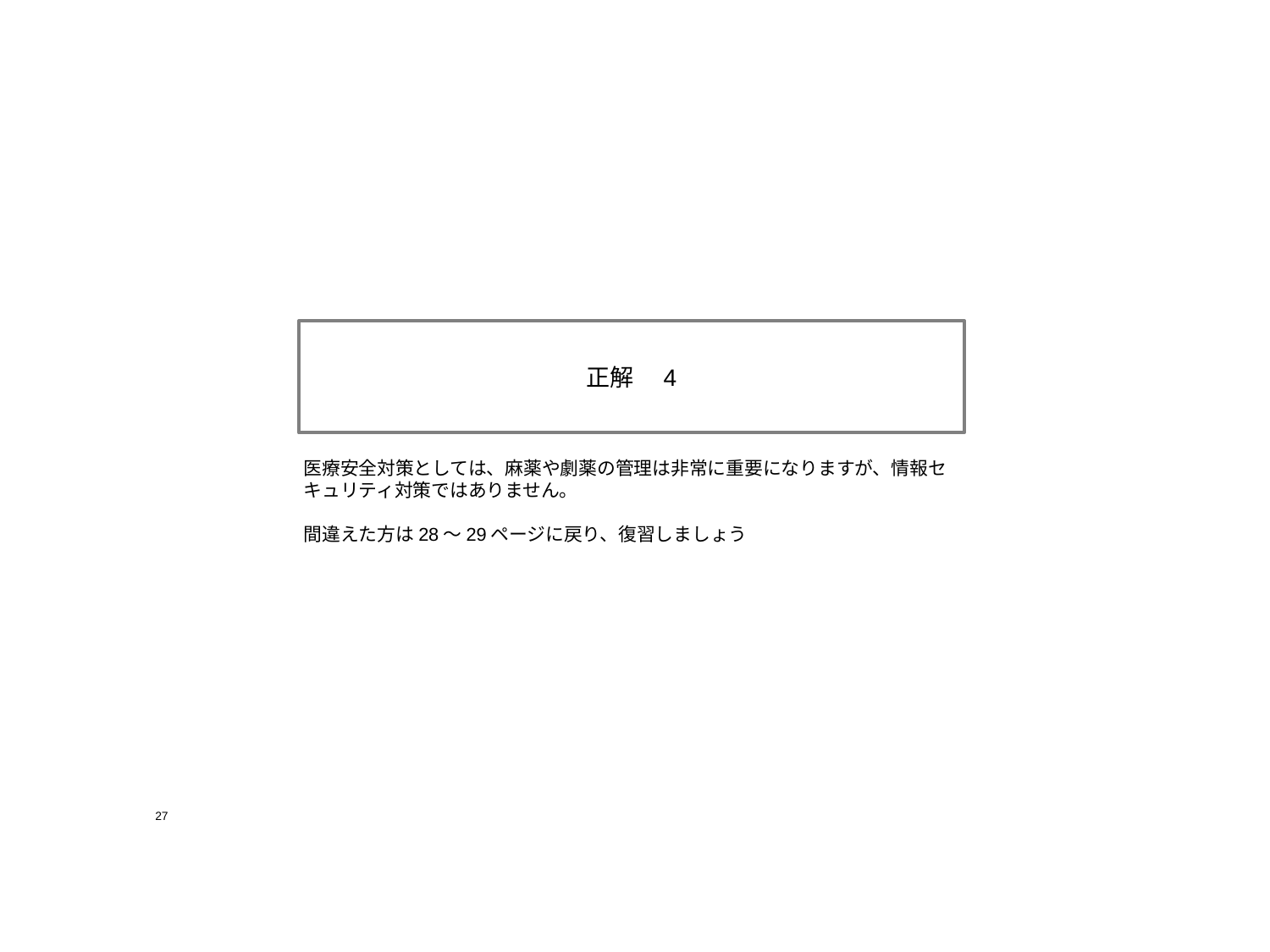

正解　4
医療安全対策としては、麻薬や劇薬の管理は非常に重要になりますが、情報セキュリティ対策ではありません。

間違えた方は28～29ページに戻り、復習しましょう
27